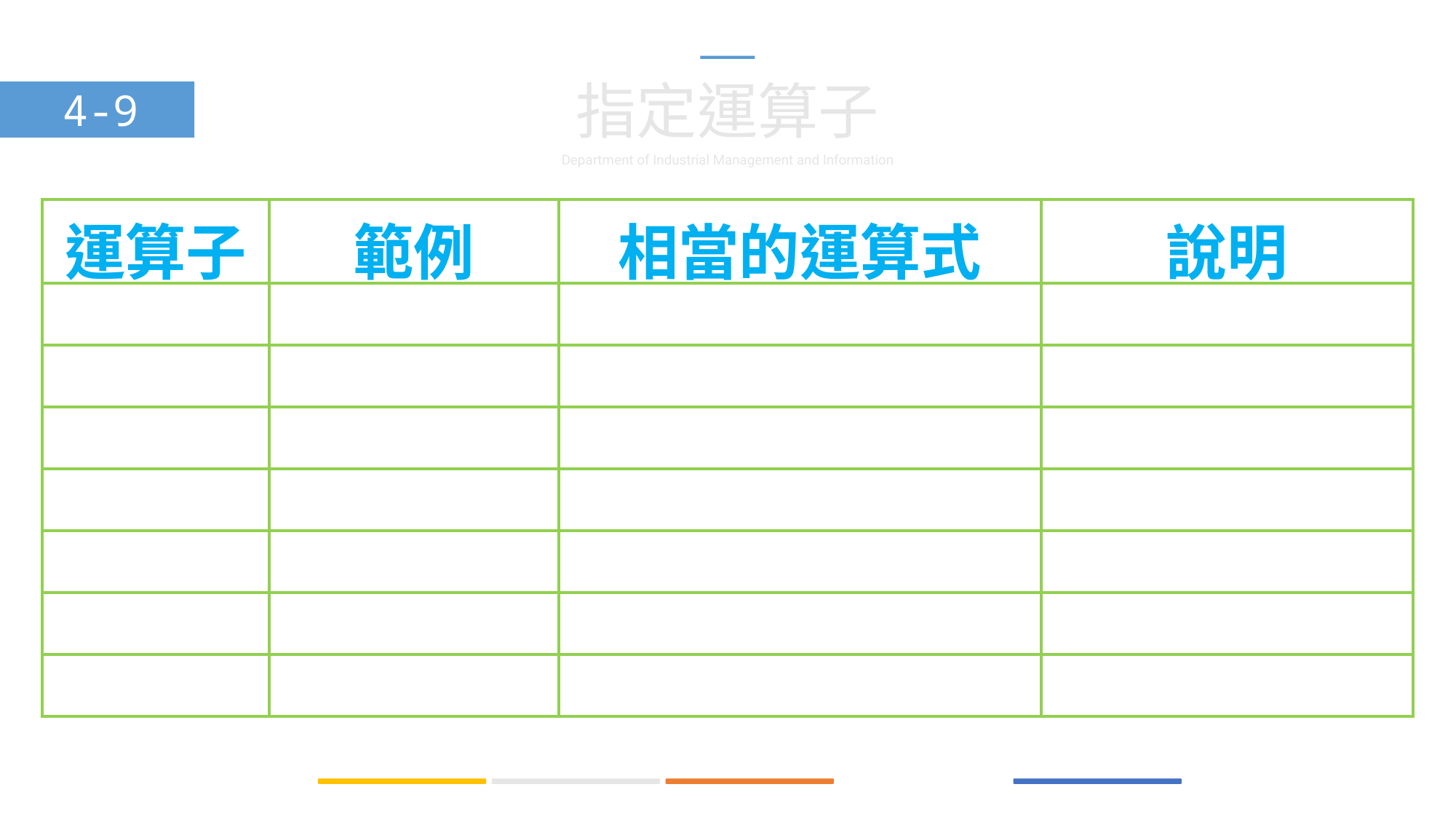

指定運算子
4-9
| 運算子 | 範例 | 相當的運算式 | 說明 |
| --- | --- | --- | --- |
| = | $x = $y | N/A | 指定敘述 |
| += | $x += $y | $x = $x + $y | 數字相加 |
| .= | $x .= $y | $x = $x . $y | 字串連接 |
| -= | $x -= $y | $x = $x - $y | 減法 |
| \*= | $x \*= $y | $x = $x \* $y | 乘法 |
| /= | $x /= $y | $x = $x / $y | 除法 |
| %= | $x %= $y | $x = $x % $y | 餘數 |